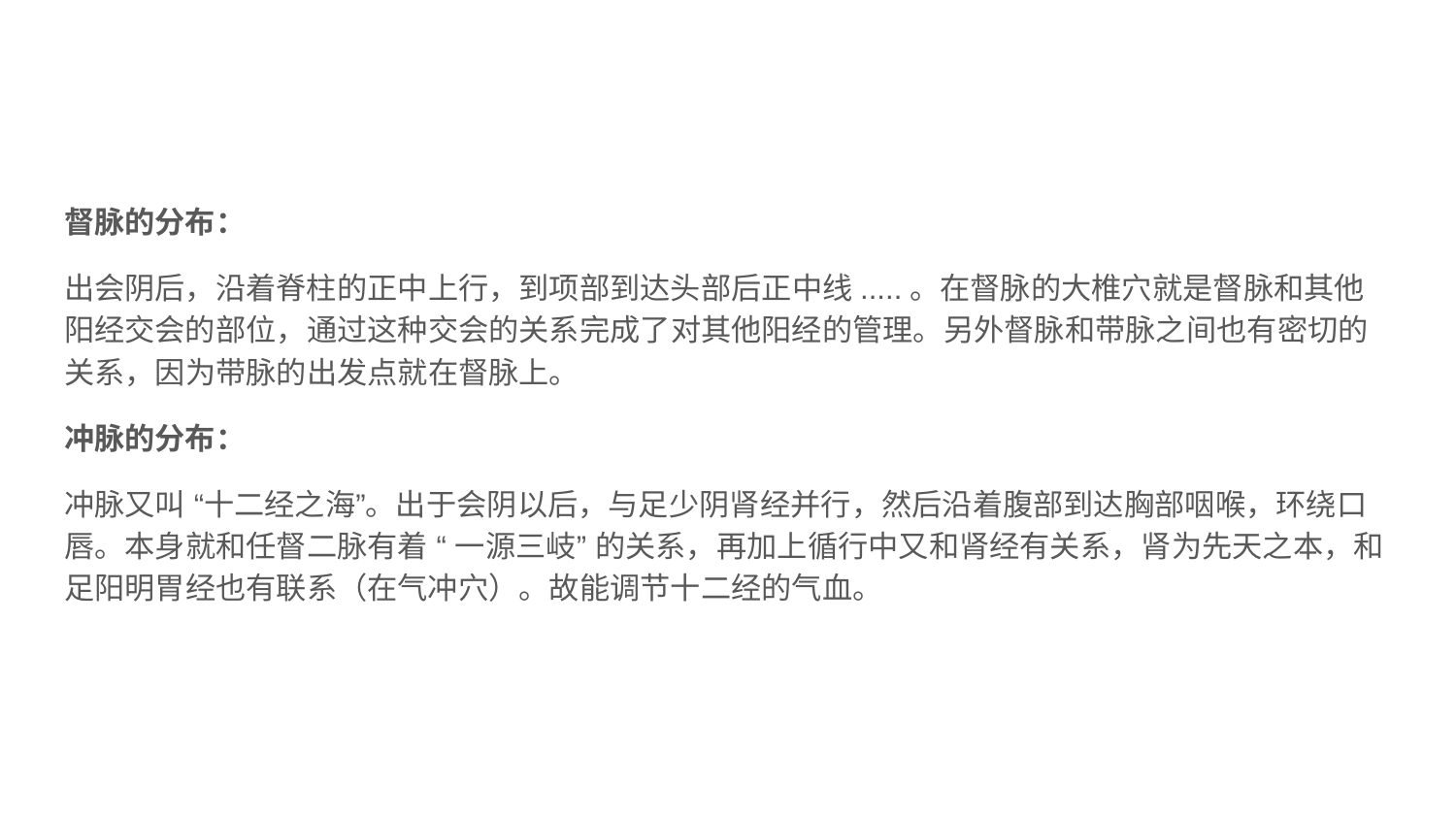

#
督脉的分布：
出会阴后，沿着脊柱的正中上行，到项部到达头部后正中线.....。在督脉的大椎穴就是督脉和其他阳经交会的部位，通过这种交会的关系完成了对其他阳经的管理。另外督脉和带脉之间也有密切的关系，因为带脉的出发点就在督脉上。
冲脉的分布：
冲脉又叫 “十二经之海”。出于会阴以后，与足少阴肾经并行，然后沿着腹部到达胸部咽喉，环绕口唇。本身就和任督二脉有着 “ 一源三岐” 的关系，再加上循行中又和肾经有关系，肾为先天之本，和足阳明胃经也有联系（在气冲穴）。故能调节十二经的气血。